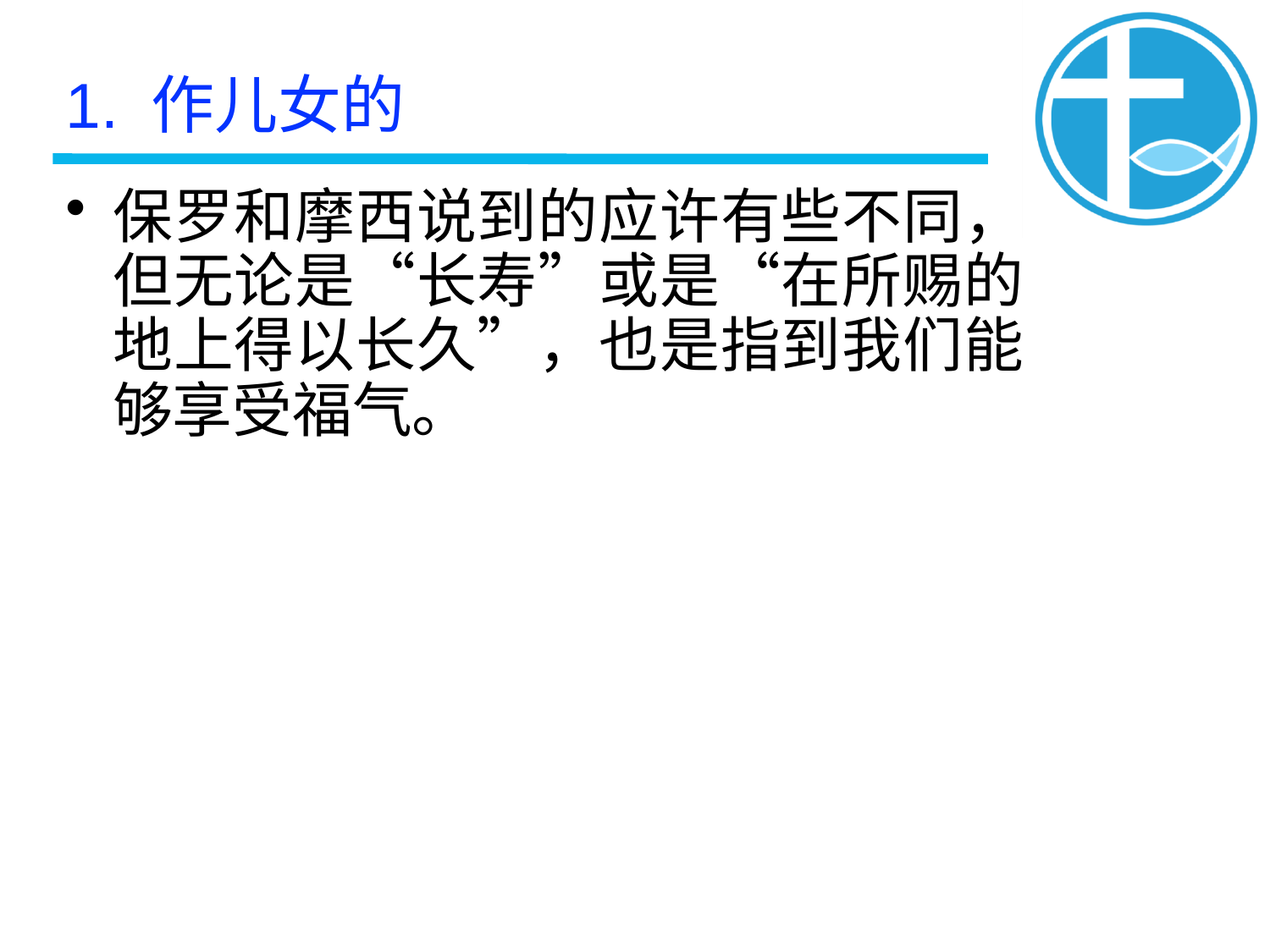

1. 作儿女的
保罗和摩西说到的应许有些不同，但无论是“长寿”或是“在所赐的地上得以长久”，也是指到我们能够享受福气。